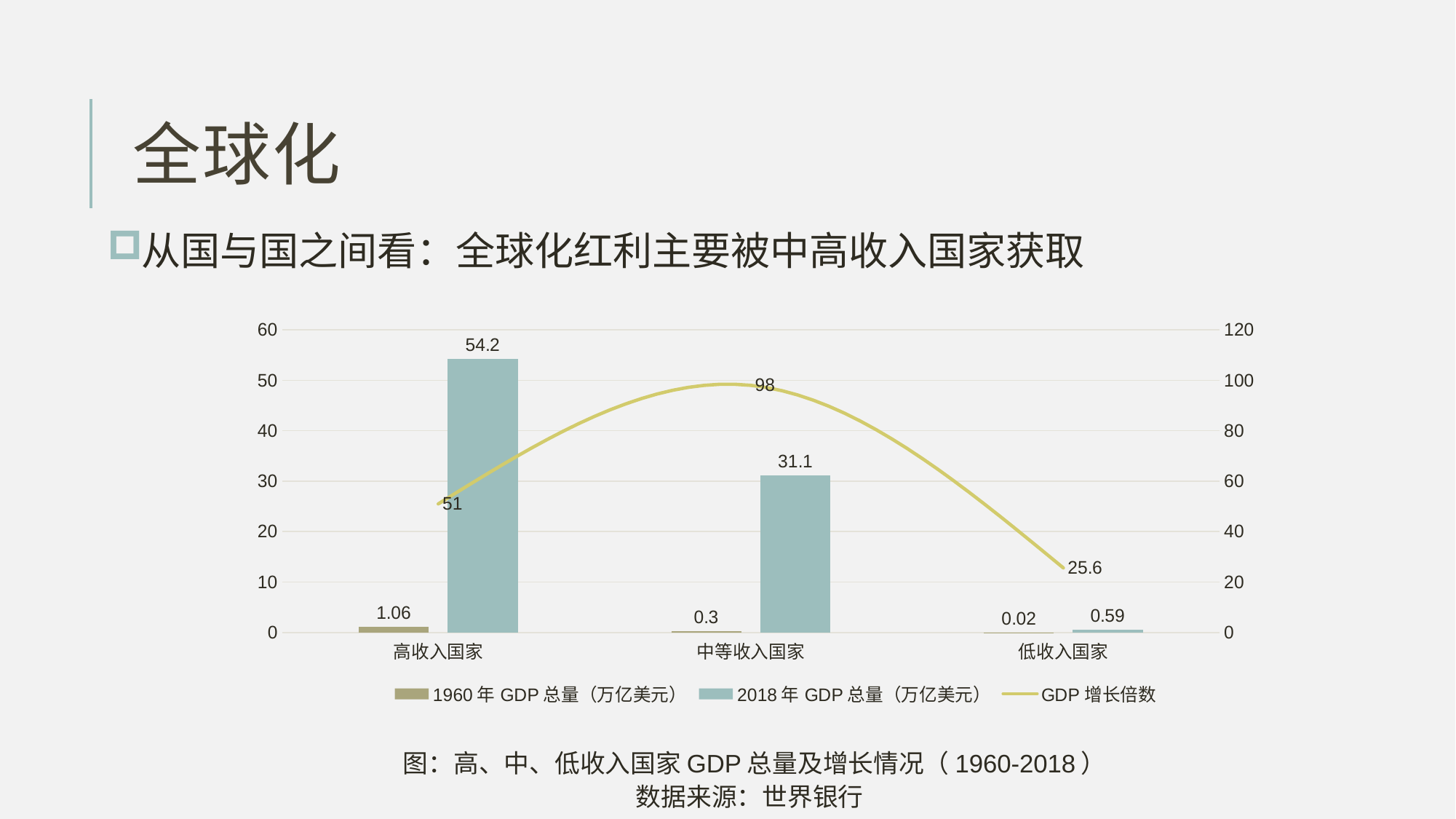

# 全球化
从国与国之间看：全球化红利主要被中高收入国家获取

图：高、中、低收入国家GDP总量及增长情况（1960-2018）
数据来源：世界银行

### Chart

| Category | 1960年GDP总量（万亿美元） | 2018年GDP总量（万亿美元） | GDP增长倍数 |
|---|---|---|---|
| 高收入国家 | 1.06 | 54.2 | 51.0 |
| 中等收入国家 | 0.3 | 31.1 | 98.0 |
| 低收入国家 | 0.02 | 0.59 | 25.6 |